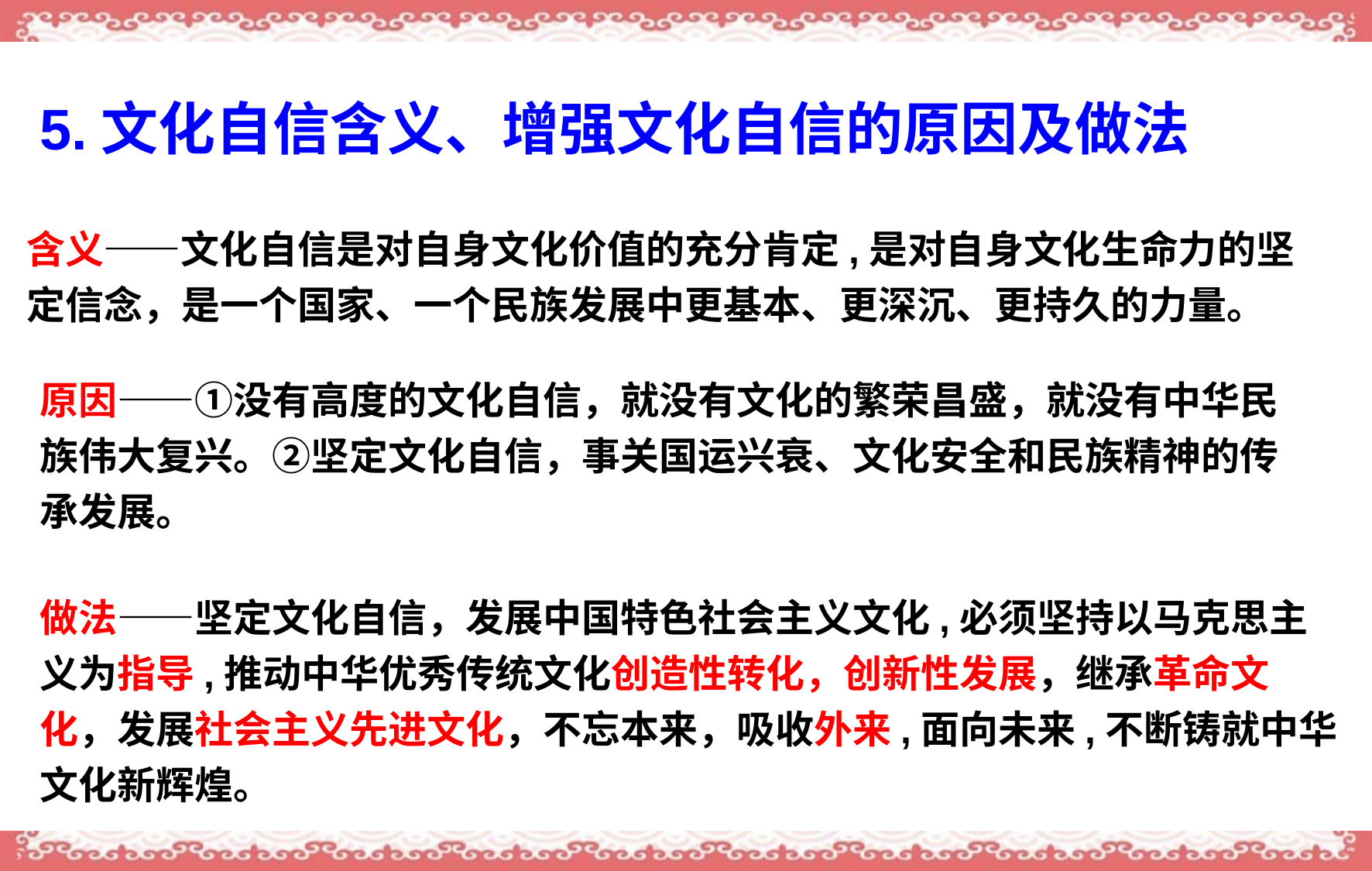

5.文化自信含义、增强文化自信的原因及做法
含义——文化自信是对自身文化价值的充分肯定,是对自身文化生命力的坚定信念，是一个国家、一个民族发展中更基本、更深沉、更持久的力量。
原因——①没有高度的文化自信，就没有文化的繁荣昌盛，就没有中华民族伟大复兴。②坚定文化自信，事关国运兴衰、文化安全和民族精神的传承发展。
做法——坚定文化自信，发展中国特色社会主义文化,必须坚持以马克思主义为指导,推动中华优秀传统文化创造性转化，创新性发展，继承革命文化，发展社会主义先进文化，不忘本来，吸收外来,面向未来,不断铸就中华文化新辉煌。